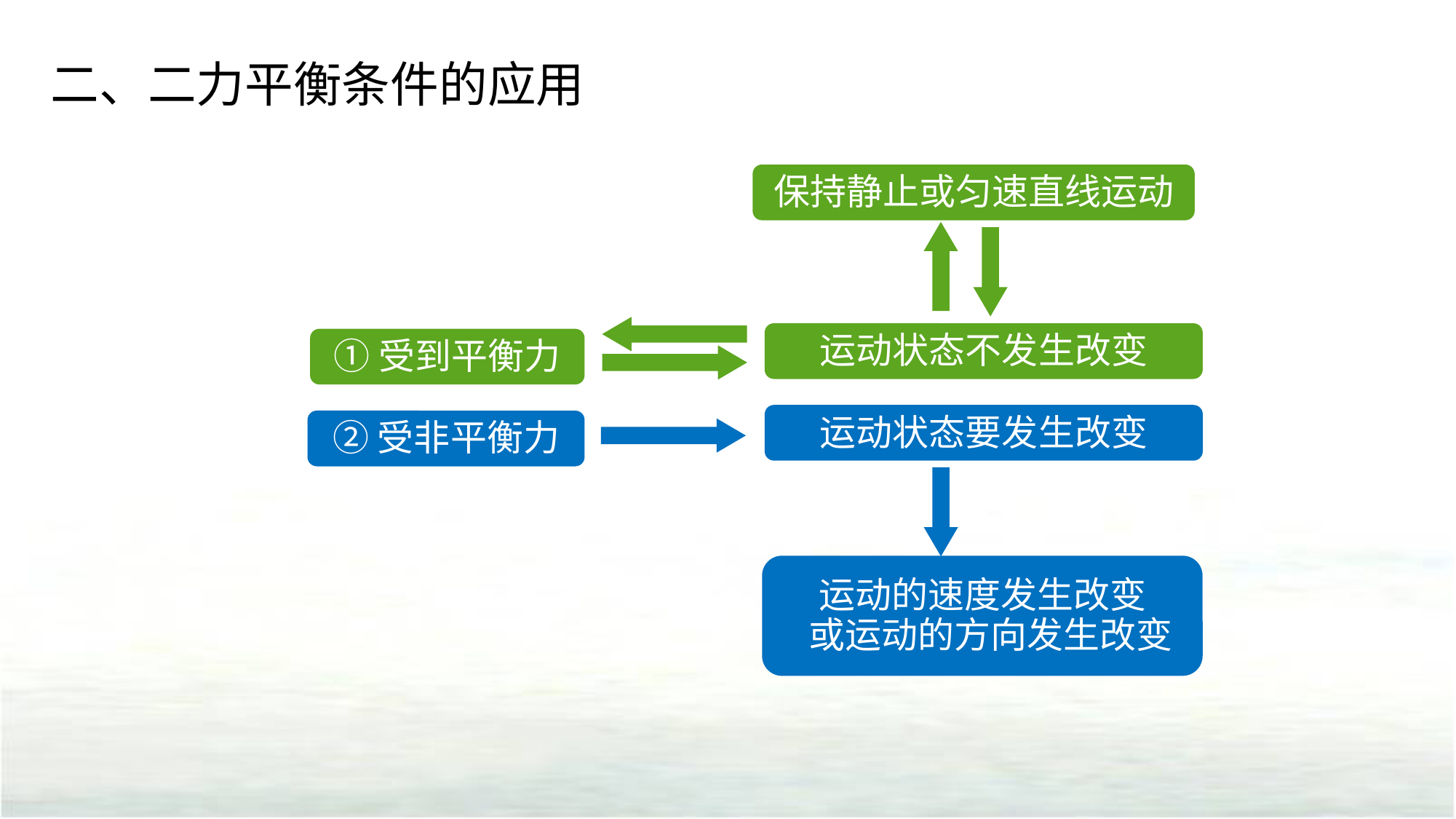

二、二力平衡条件的应用
保持静止或匀速直线运动

运动状态不发生改变
①受到平衡力

运动状态要发生改变
②受非平衡力

运动的速度发生改变
 或运动的方向发生改变